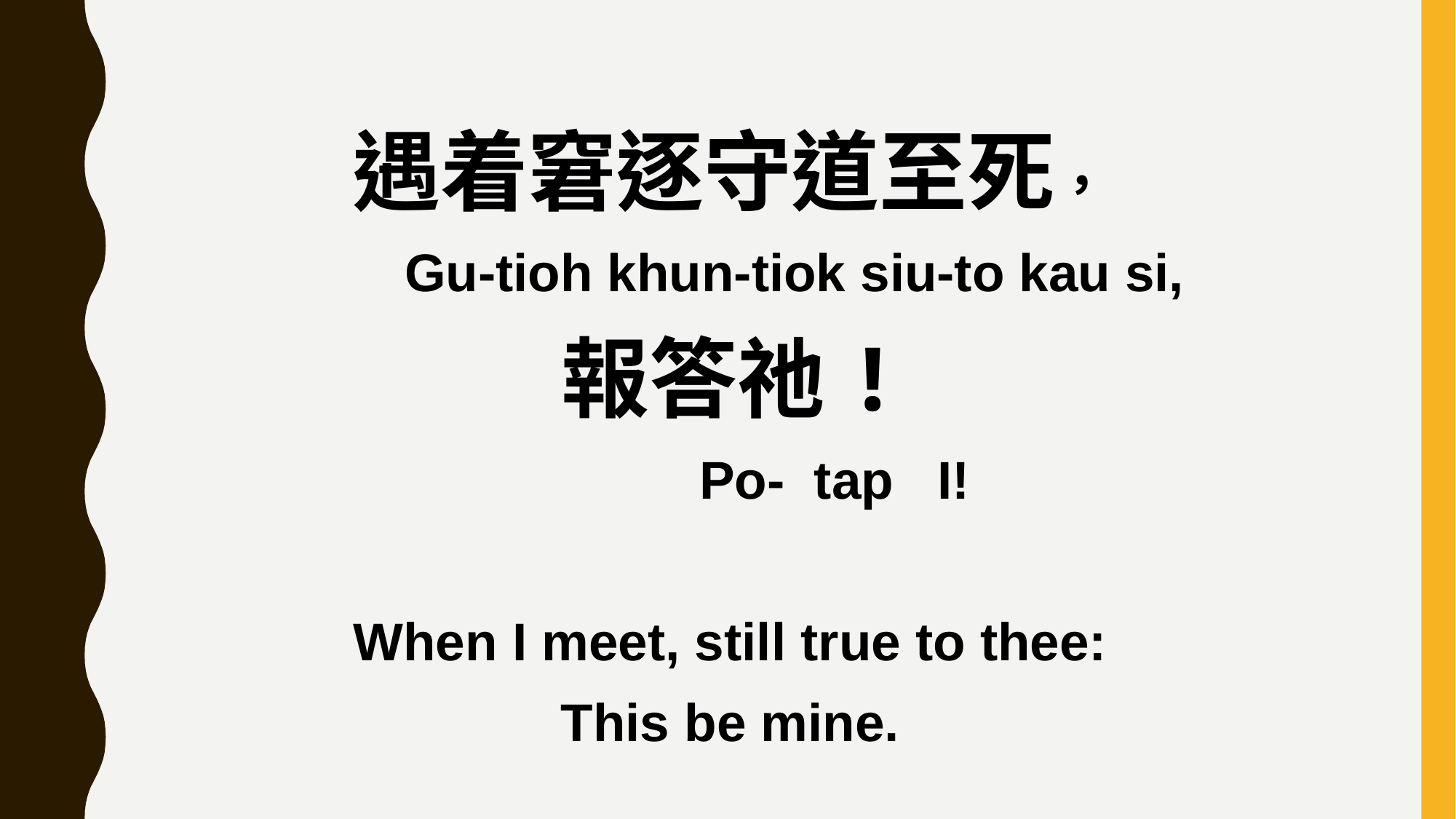

遇着窘逐守道至死，
              Gu-tioh khun-tiok siu-to kau si,
報答祂!
                                  Po-  tap   I!

When I meet, still true to thee:
This be mine.